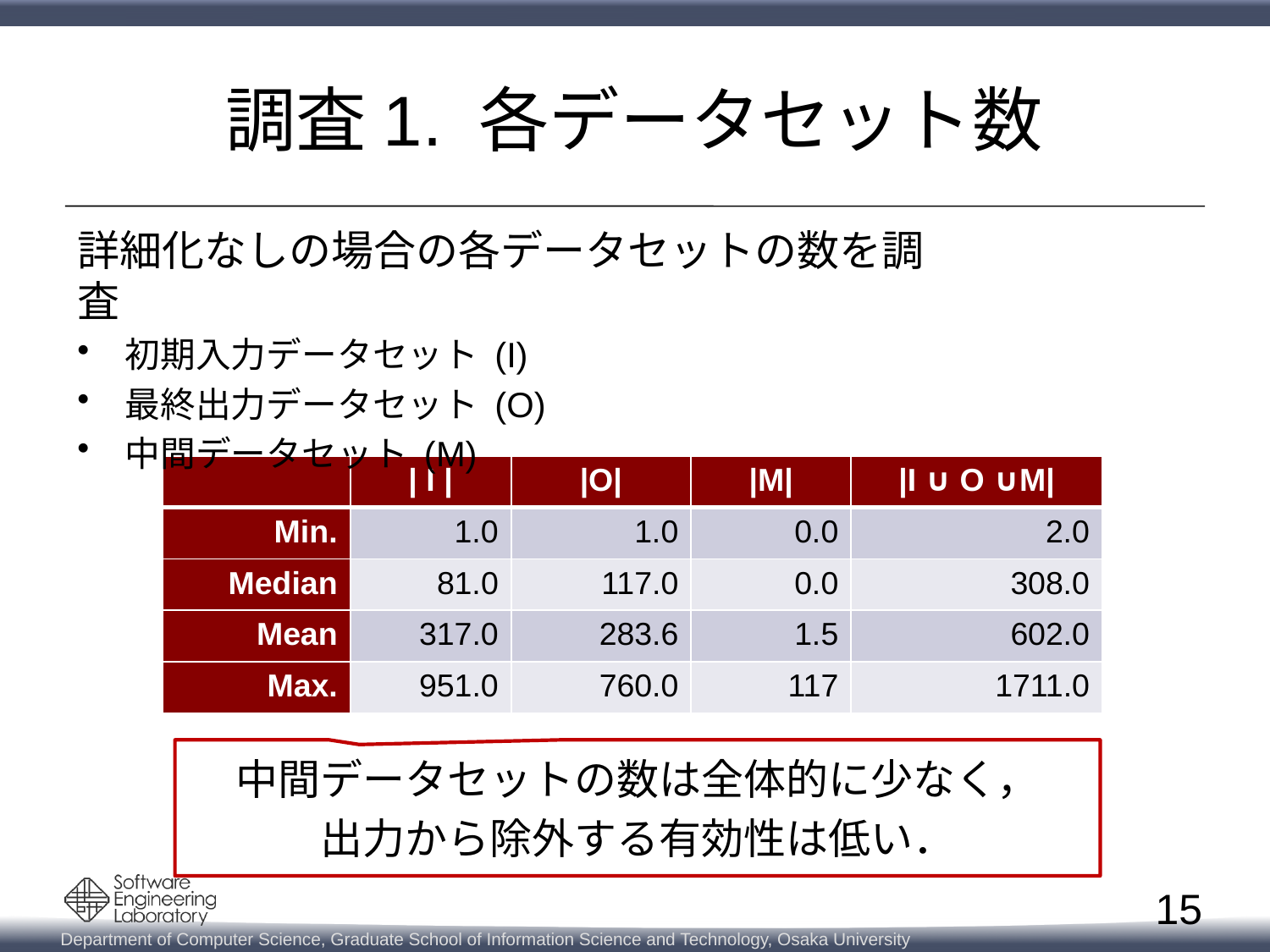

# 調査1. 各データセット数
詳細化なしの場合の各データセットの数を調査
初期入力データセット (I)
最終出力データセット (O)
中間データセット (M)
|  | | I | | |O| | |M| | |I ∪ O ∪M| |
| --- | --- | --- | --- | --- |
| Min. | 1.0 | 1.0 | 0.0 | 2.0 |
| Median | 81.0 | 117.0 | 0.0 | 308.0 |
| Mean | 317.0 | 283.6 | 1.5 | 602.0 |
| Max. | 951.0 | 760.0 | 117 | 1711.0 |
中間データセットの数は全体的に少なく，
出力から除外する有効性は低い．
15